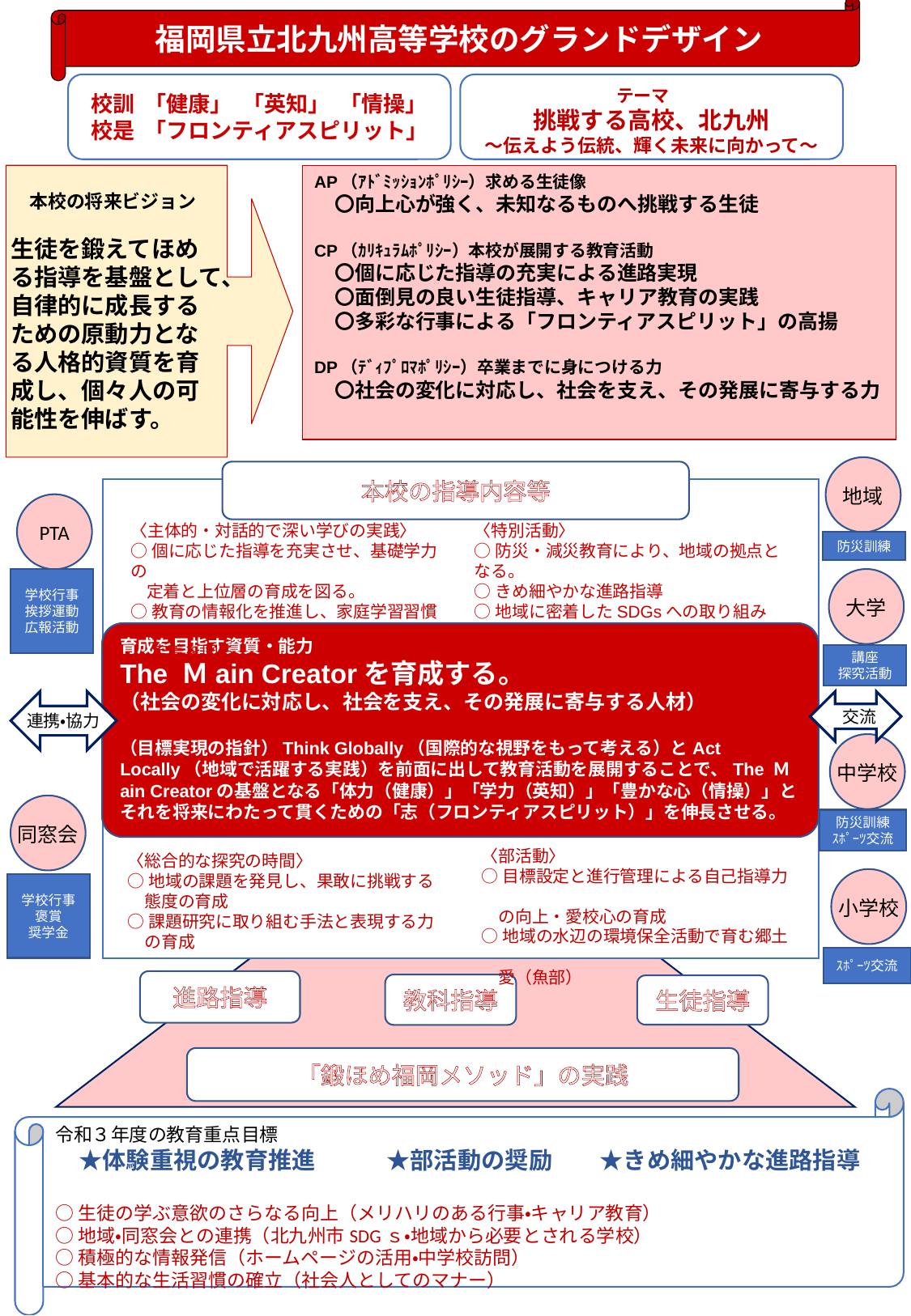

福岡県立北九州高等学校のグランドデザイン
校訓  「健康」  「英知」  「情操」校是  「フロンティアスピリット」
テーマ
挑戦する高校、北九州
～伝えよう伝統、輝く未来に向かって～
AP（ｱﾄﾞﾐｯｼｮﾝﾎﾟﾘｼｰ）求める生徒像
　〇向上心が強く、未知なるものへ挑戦する生徒

CP（ｶﾘｷｭﾗﾑﾎﾟﾘｼｰ）本校が展開する教育活動
　〇個に応じた指導の充実による進路実現
　〇面倒見の良い生徒指導、キャリア教育の実践
　〇多彩な行事による「フロンティアスピリット」の高揚

DP（ﾃﾞｨﾌﾟﾛﾏﾎﾟﾘｼｰ）卒業までに身につける力
　〇社会の変化に対応し、社会を支え、その発展に寄与する力

　本校の将来ビジョン

生徒を鍛えてほめる指導を基盤として、自律的に成長するための原動力となる人格的資質を育成し、個々人の可能性を伸ばす。

地域
本校の指導内容等

PTA
〈主体的・対話的で深い学びの実践〉
○個に応じた指導を充実させ、基礎学力の
   定着と上位層の育成を図る。
○教育の情報化を推進し、家庭学習習慣の
　 定着を図る。
〈特別活動〉
○防災・減災教育により、地域の拠点となる。
○きめ細やかな進路指導
○地域に密着したSDGsへの取り組み
防災訓練

大学
学校行事
挨拶運動
広報活動
育成を目指す資質・能力
The Ｍain Creatorを育成する。
（社会の変化に対応し、社会を支え、その発展に寄与する人材）

（目標実現の指針）Think Globally（国際的な視野をもって考える）とAct Locally（地域で活躍する実践）を前面に出して教育活動を展開することで、The Ｍain Creatorの基盤となる「体力（健康）」「学力（英知）」「豊かな心（情操）」とそれを将来にわたって貫くための「志（フロンティアスピリット）」を伸長させる。
講座
探究活動

連携・協力

交流

中学校

同窓会

防災訓練
ｽﾎﾟｰﾂ交流
〈部活動〉
○目標設定と進行管理による自己指導力
　の向上・愛校心の育成
○地域の水辺の環境保全活動で育む郷土
　愛（魚部）
〈総合的な探究の時間〉
○地域の課題を発見し、果敢に挑戦する
　態度の育成
○課題研究に取り組む手法と表現する力
　の育成

小学校
学校行事
褒賞
奨学金
ｽﾎﾟｰﾂ交流
進路指導
教科指導
生徒指導
「鍛ほめ福岡メソッド」の実践
令和３年度の教育重点目標
　★体験重視の教育推進　　　★部活動の奨励　　★きめ細やかな進路指導
○生徒の学ぶ意欲のさらなる向上（メリハリのある行事・キャリア教育）
○地域・同窓会との連携（北九州市SDGｓ・地域から必要とされる学校）
○積極的な情報発信（ホームページの活用・中学校訪問）
○基本的な生活習慣の確立（社会人としてのマナー）